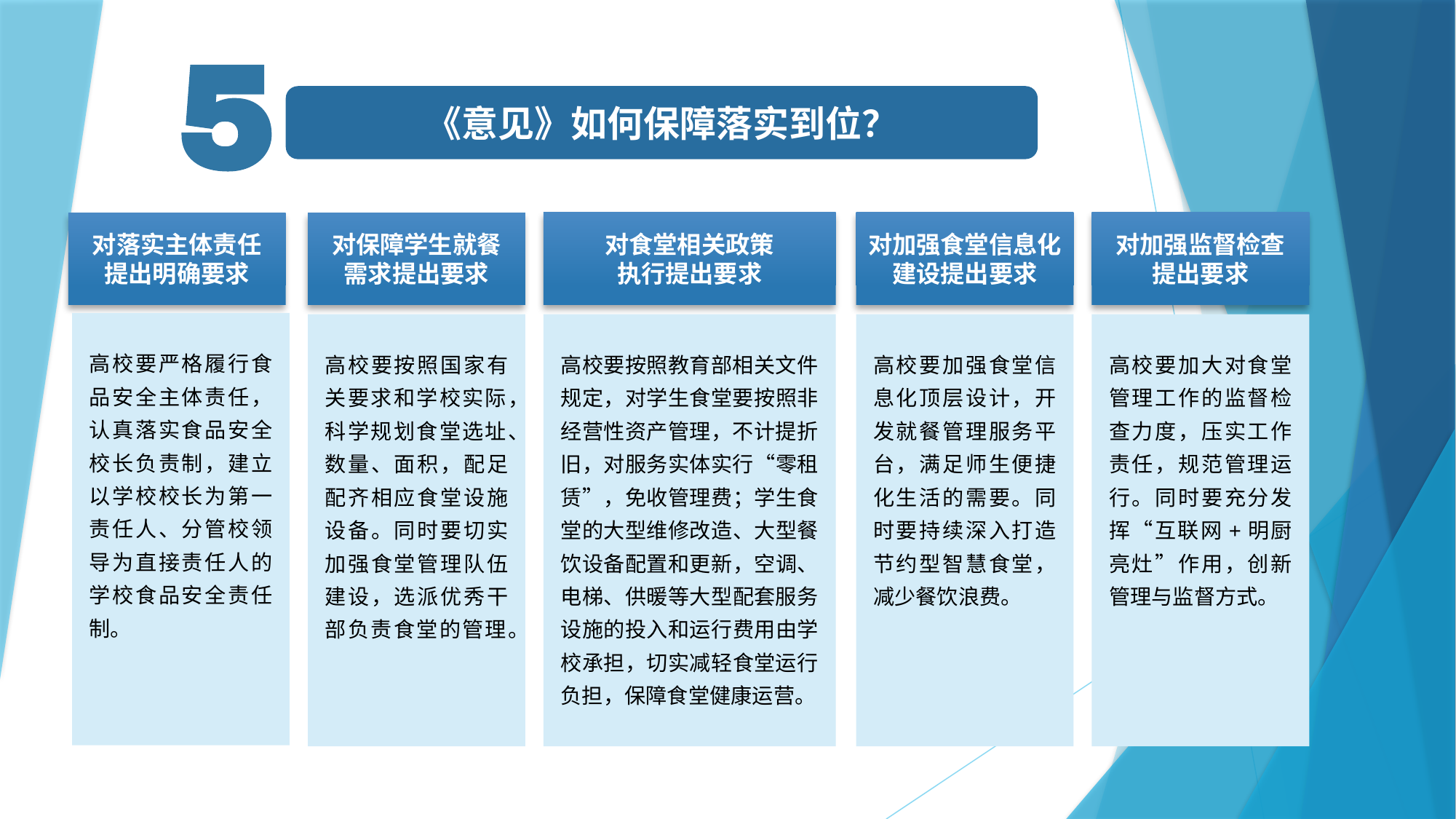

5
《意见》如何保障落实到位？
对食堂相关政策
执行提出要求
对加强食堂信息化建设提出要求
对加强监督检查
提出要求
对保障学生就餐
需求提出要求
对落实主体责任
提出明确要求
高校要严格履行食品安全主体责任，认真落实食品安全校长负责制，建立以学校校长为第一责任人、分管校领导为直接责任人的学校食品安全责任制。

高校要按照国家有关要求和学校实际，科学规划食堂选址、数量、面积，配足配齐相应食堂设施设备。同时要切实加强食堂管理队伍建设，选派优秀干部负责食堂的管理。

高校要按照教育部相关文件规定，对学生食堂要按照非经营性资产管理，不计提折旧，对服务实体实行“零租赁”，免收管理费；学生食堂的大型维修改造、大型餐饮设备配置和更新，空调、电梯、供暖等大型配套服务设施的投入和运行费用由学校承担，切实减轻食堂运行负担，保障食堂健康运营。
高校要加强食堂信息化顶层设计，开发就餐管理服务平台，满足师生便捷化生活的需要。同时要持续深入打造节约型智慧食堂，减少餐饮浪费。
高校要加大对食堂管理工作的监督检查力度，压实工作责任，规范管理运行。同时要充分发挥“互联网+明厨亮灶”作用，创新管理与监督方式。